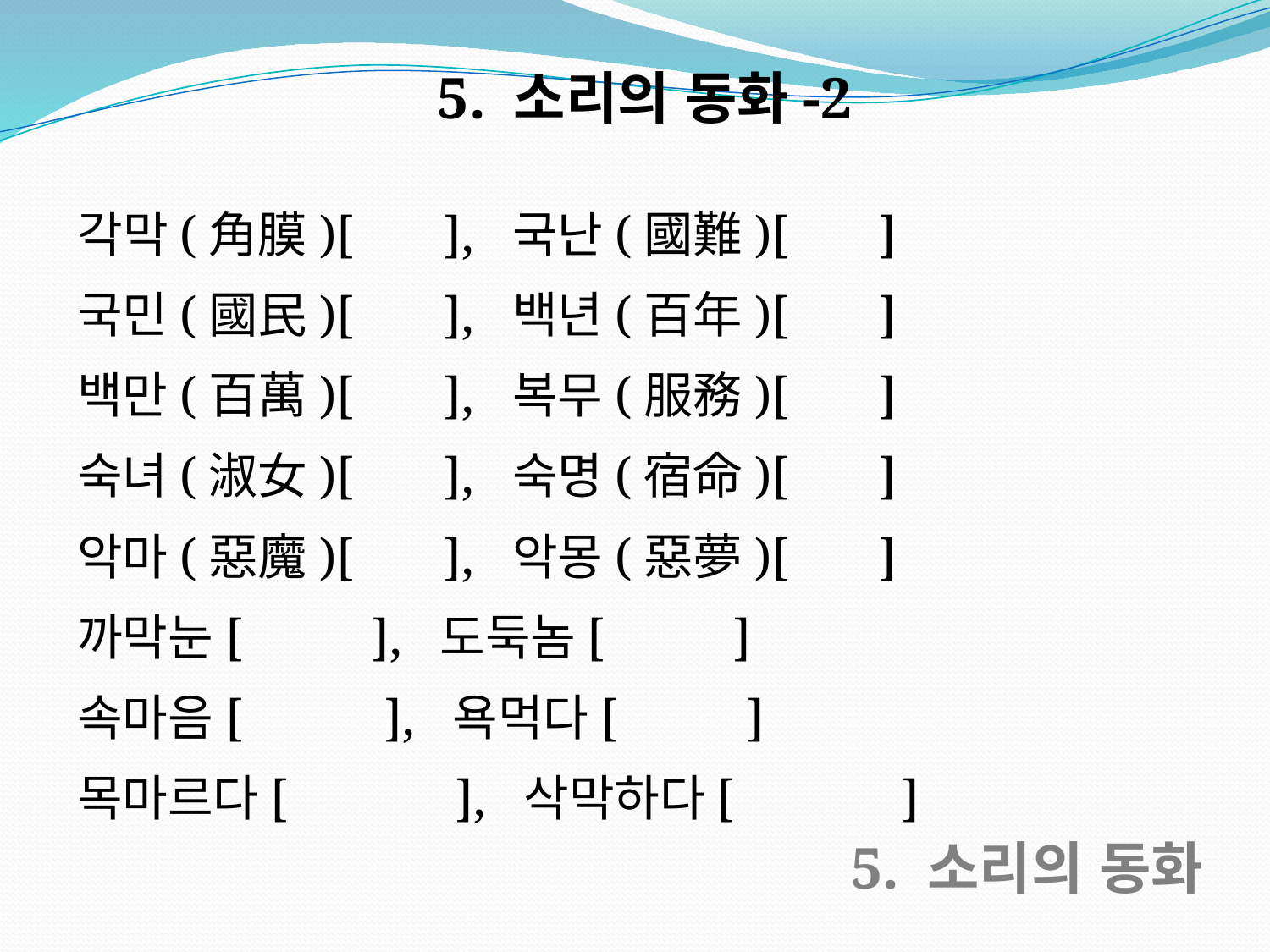

5. 소리의 동화-2
각막(角膜)[       ],  국난(國難)[       ]
국민(國民)[       ],  백년(百年)[       ]
백만(百萬)[       ],  복무(服務)[       ]
숙녀(淑女)[       ],  숙명(宿命)[       ]
악마(惡魔)[       ],  악몽(惡夢)[       ]
까막눈[          ],  도둑놈[          ]
속마음[           ],  욕먹다[          ]
목마르다[             ],  삭막하다[             ]
5. 소리의 동화